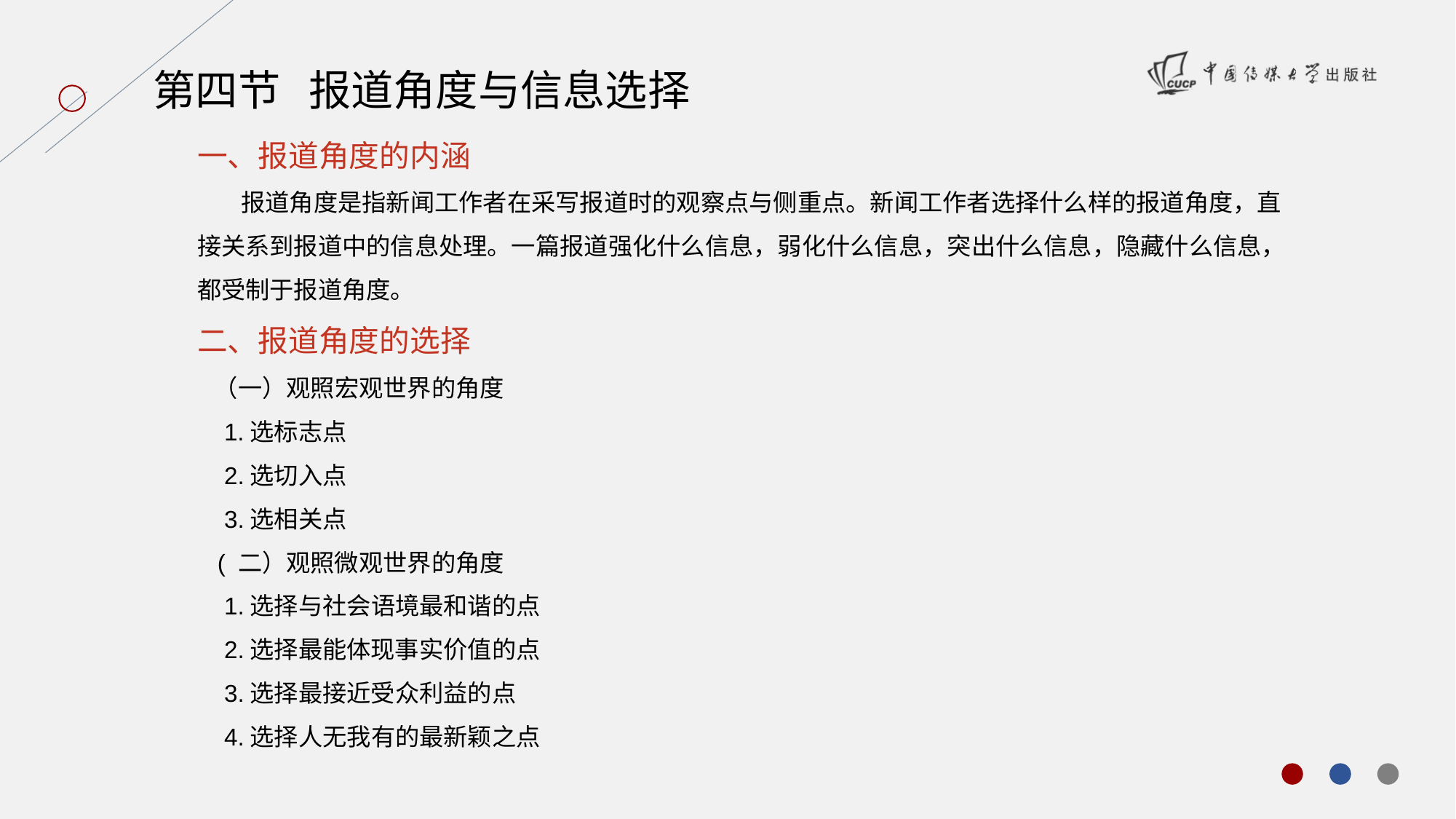

第四节   报道角度与信息选择

一、报道角度的内涵
       报道角度是指新闻工作者在采写报道时的观察点与侧重点。新闻工作者选择什么样的报道角度，直接关系到报道中的信息处理。一篇报道强化什么信息，弱化什么信息，突出什么信息，隐藏什么信息，都受制于报道角度。
二、报道角度的选择
  （一）观照宏观世界的角度
    1.选标志点
    2.选切入点
    3.选相关点
   ( 二）观照微观世界的角度
    1.选择与社会语境最和谐的点
    2.选择最能体现事实价值的点
    3.选择最接近受众利益的点
    4.选择人无我有的最新颖之点